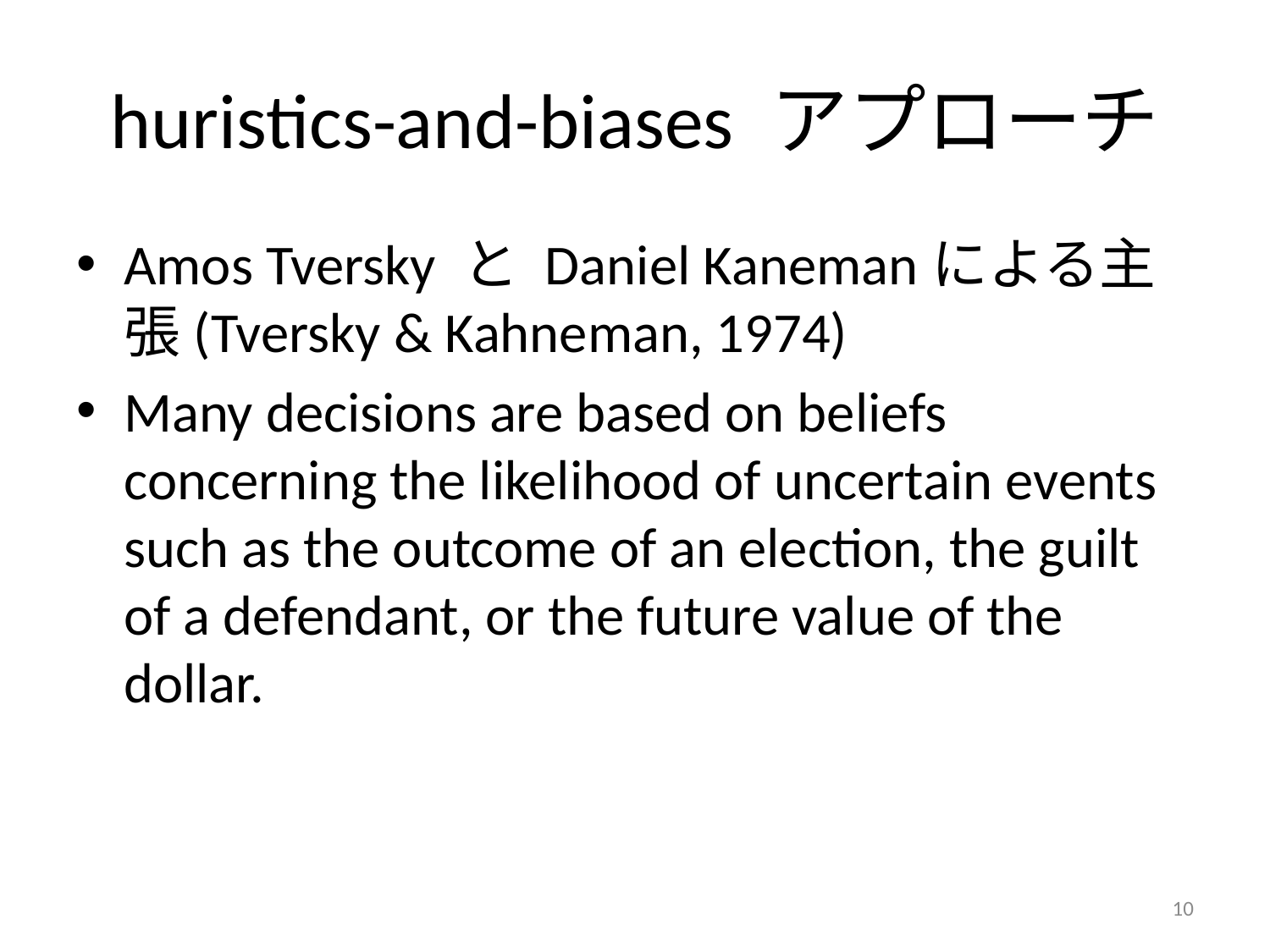

# huristics-and-biases アプローチ
Amos Tversky と Daniel Kanemanによる主張(Tversky & Kahneman, 1974)
Many decisions are based on beliefs concerning the likelihood of uncertain events such as the outcome of an election, the guilt of a defendant, or the future value of the dollar.
10